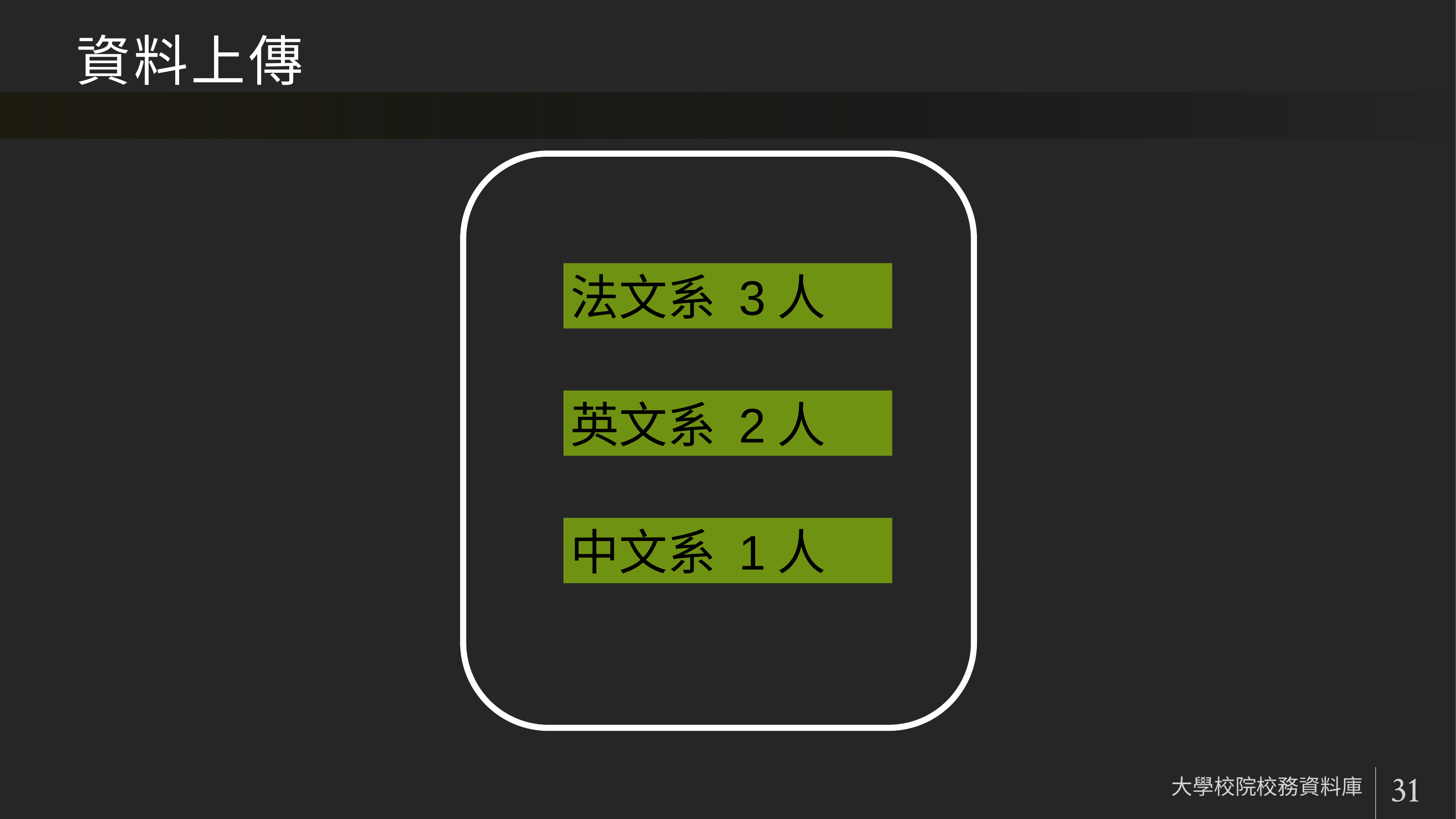

# 資料上傳

法文系 3人
英文系 2人
中文系 1人
大學校院校務資料庫
31